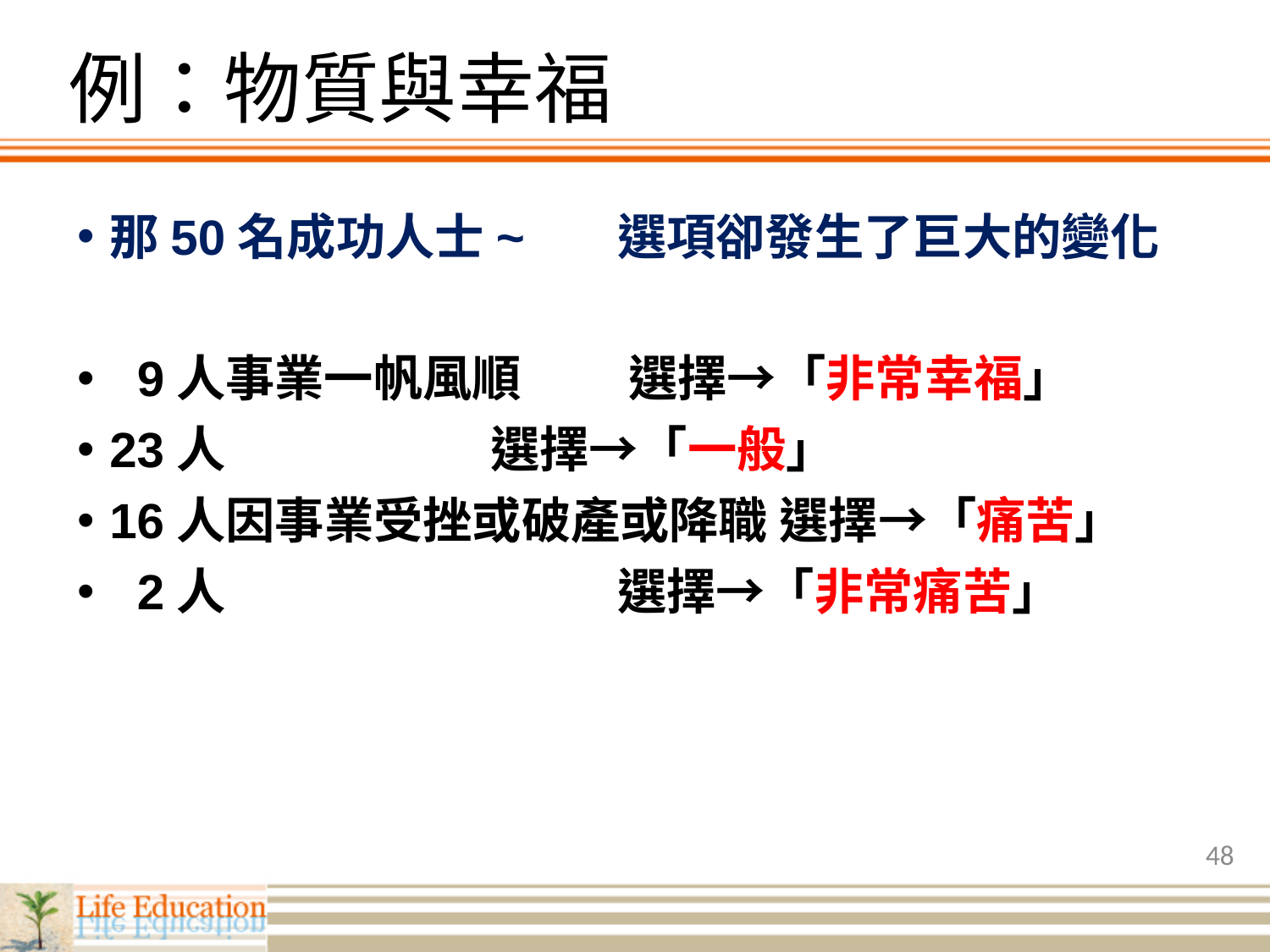

# 例：物質與幸福
那50名成功人士~ 	選項卻發生了巨大的變化

  9人事業一帆風順	 選擇→「非常幸福」
23人			選擇→「一般」
16人因事業受挫或破產或降職 選擇→「痛苦」
  2人				選擇→「非常痛苦」
48